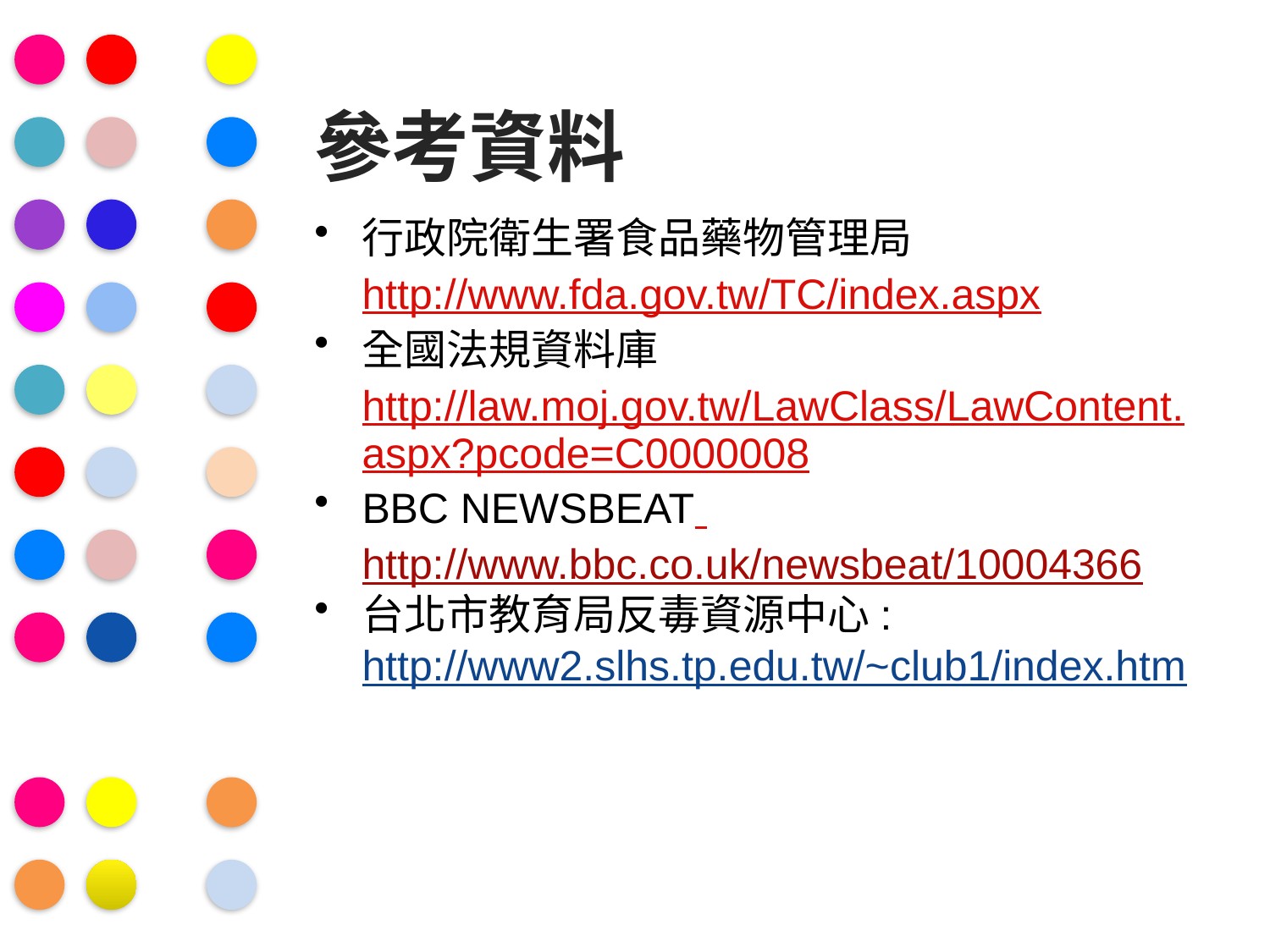

# 參考資料
行政院衛生署食品藥物管理局http://www.fda.gov.tw/TC/index.aspx
全國法規資料庫http://law.moj.gov.tw/LawClass/LawContent.aspx?pcode=C0000008
BBC NEWSBEAT http://www.bbc.co.uk/newsbeat/10004366
台北市教育局反毒資源中心: http://www2.slhs.tp.edu.tw/~club1/index.htm